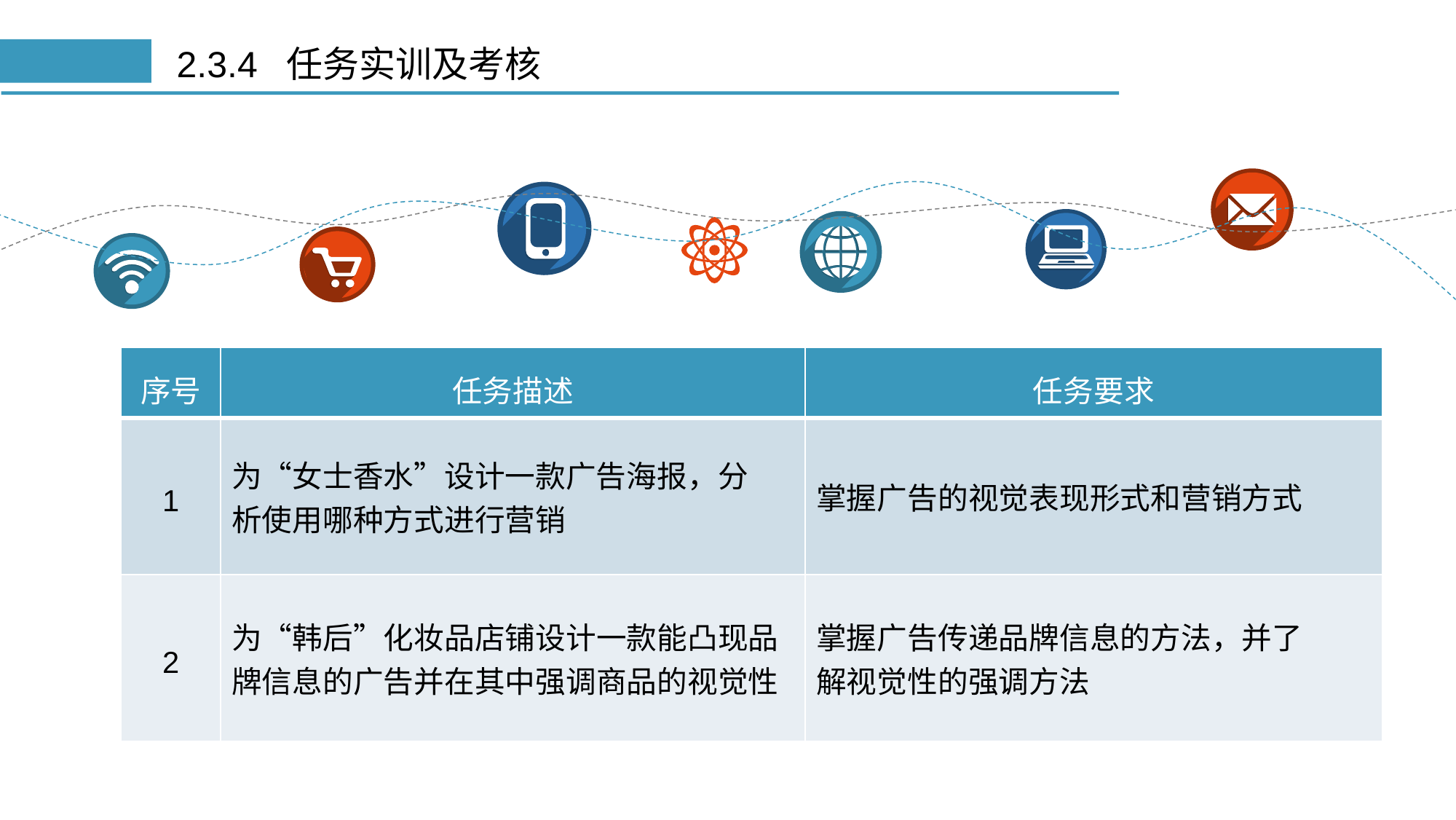

# 2.3.4  任务实训及考核

| 序号 | 任务描述 | 任务要求 |
| --- | --- | --- |
| 1 | 为“女士香水”设计一款广告海报，分 析使用哪种方式进行营销 | 掌握广告的视觉表现形式和营销方式 |
| 2 | 为“韩后”化妆品店铺设计一款能凸现品牌信息的广告并在其中强调商品的视觉性 | 掌握广告传递品牌信息的方法，并了 解视觉性的强调方法 |